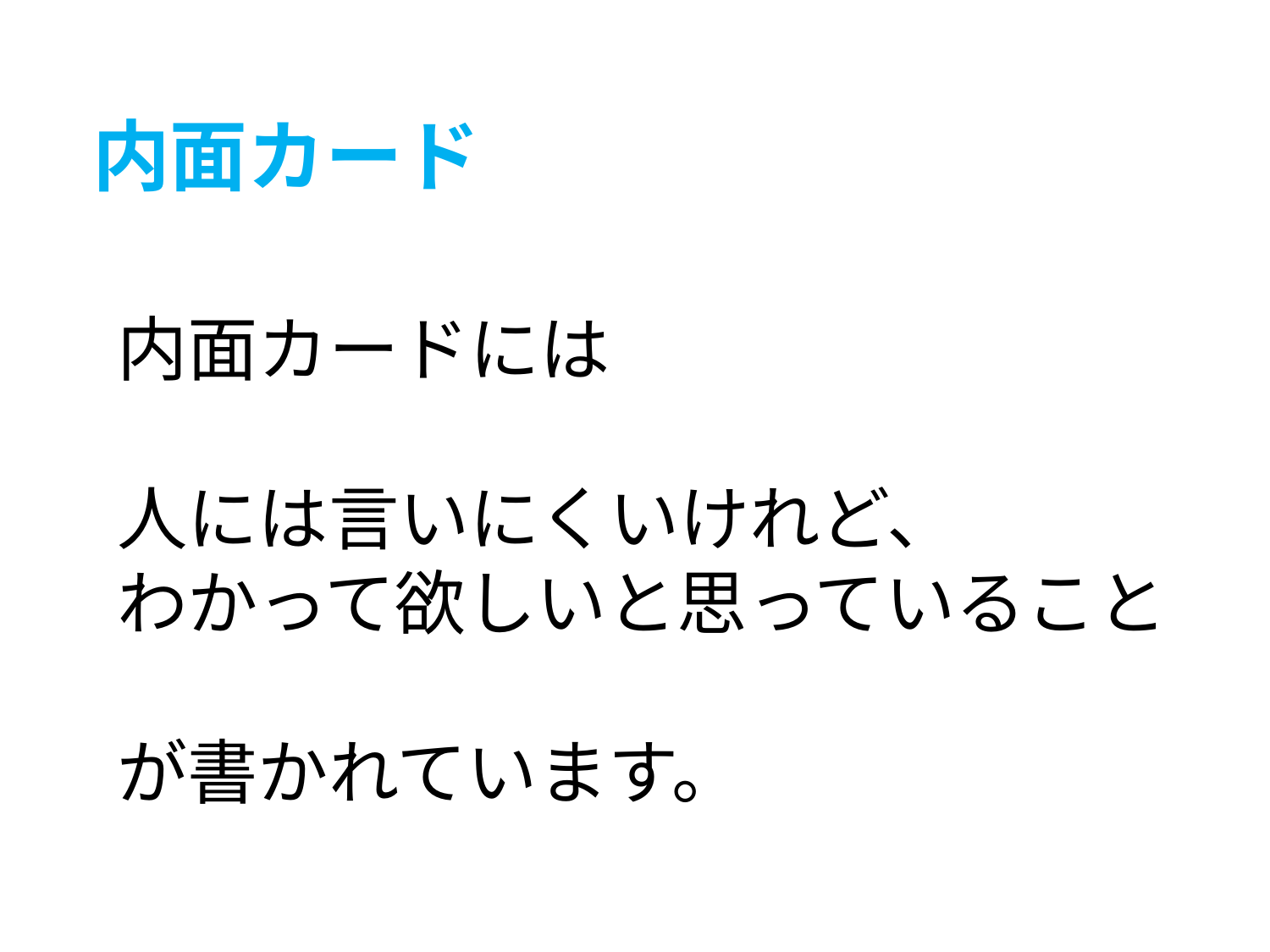

内面カード
内面カードには

人には言いにくいけれど、　　　わかって欲しいと思っていること

が書かれています。